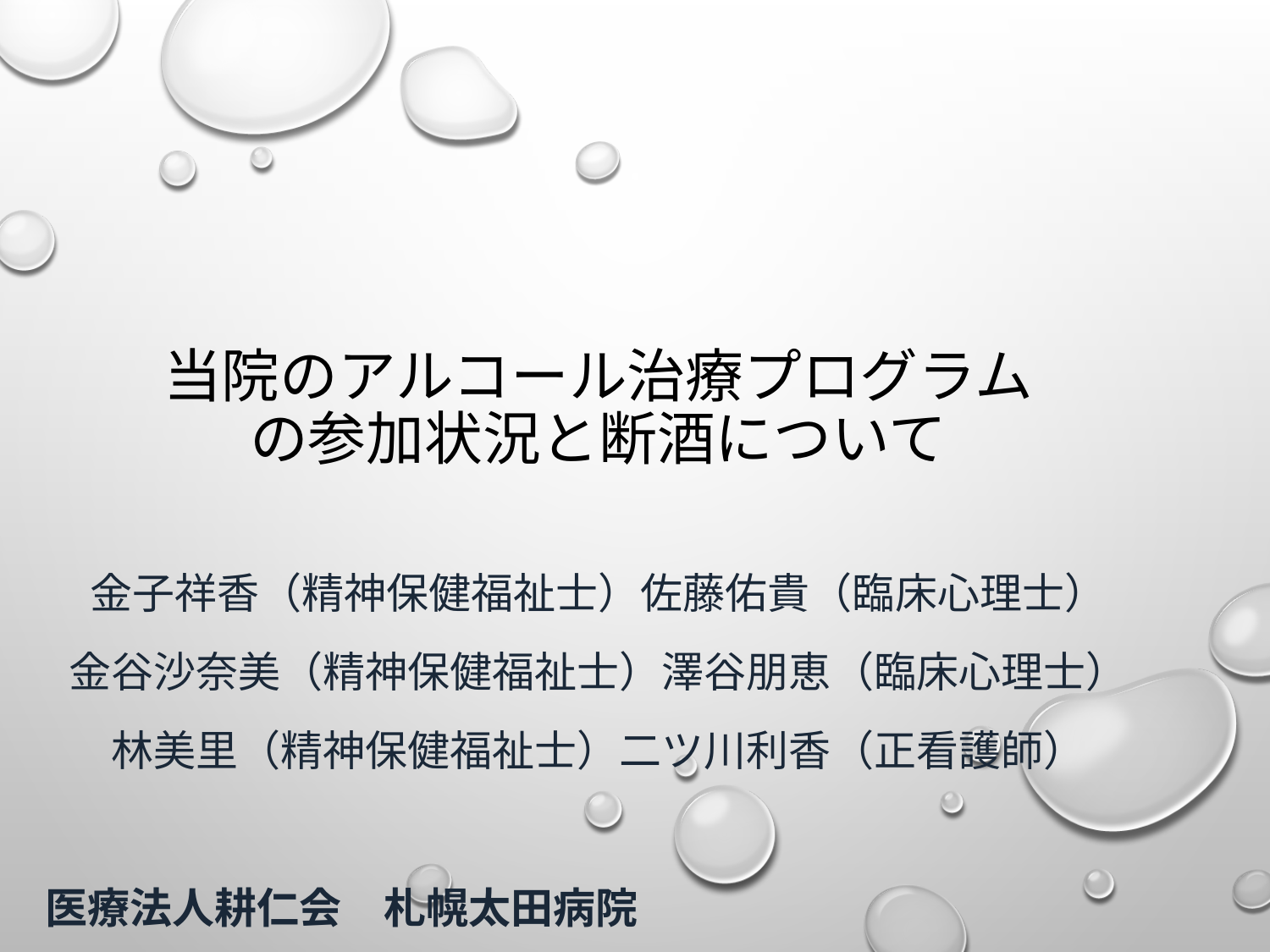

# 当院のアルコール治療プログラムの参加状況と断酒について
金子祥香（精神保健福祉士）佐藤佑貴（臨床心理士）
金谷沙奈美（精神保健福祉士）澤谷朋恵（臨床心理士）
林美里（精神保健福祉士）二ツ川利香（正看護師）

医療法人耕仁会　札幌太田病院